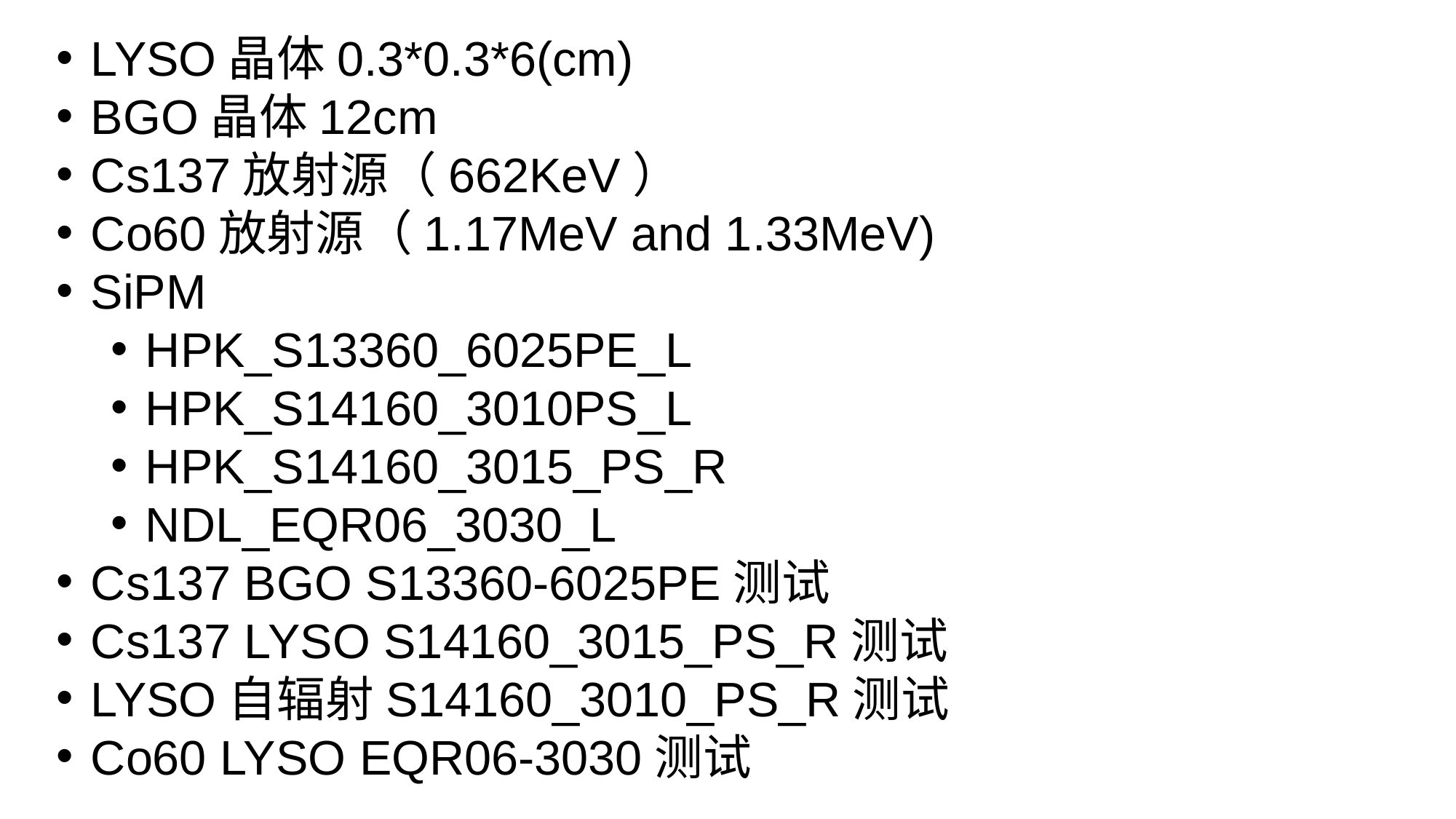

LYSO晶体0.3*0.3*6(cm)
BGO晶体12cm
Cs137放射源（662KeV）
Co60放射源（1.17MeV and 1.33MeV)
SiPM
HPK_S13360_6025PE_L
HPK_S14160_3010PS_L
HPK_S14160_3015_PS_R
NDL_EQR06_3030_L
Cs137 BGO S13360-6025PE测试
Cs137 LYSO S14160_3015_PS_R测试
LYSO自辐射S14160_3010_PS_R测试
Co60 LYSO EQR06-3030测试
1